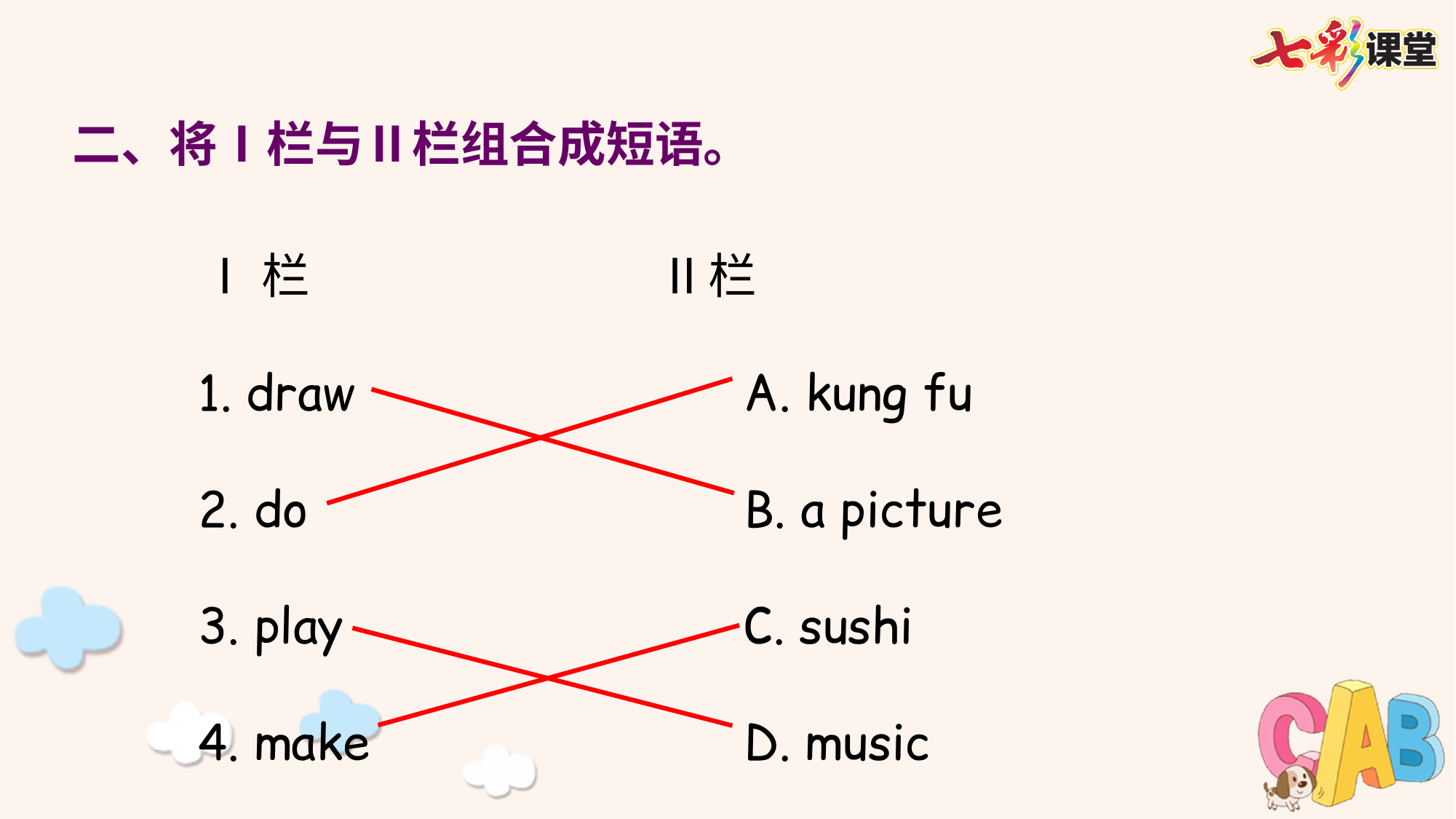

二、将Ⅰ栏与Ⅱ栏组合成短语。
       Ⅰ栏                                Ⅱ栏
     1. draw                		A. kung fu
     2. do                  		B. a picture
     3. play                 		C. sushi
     4. make                		D. music